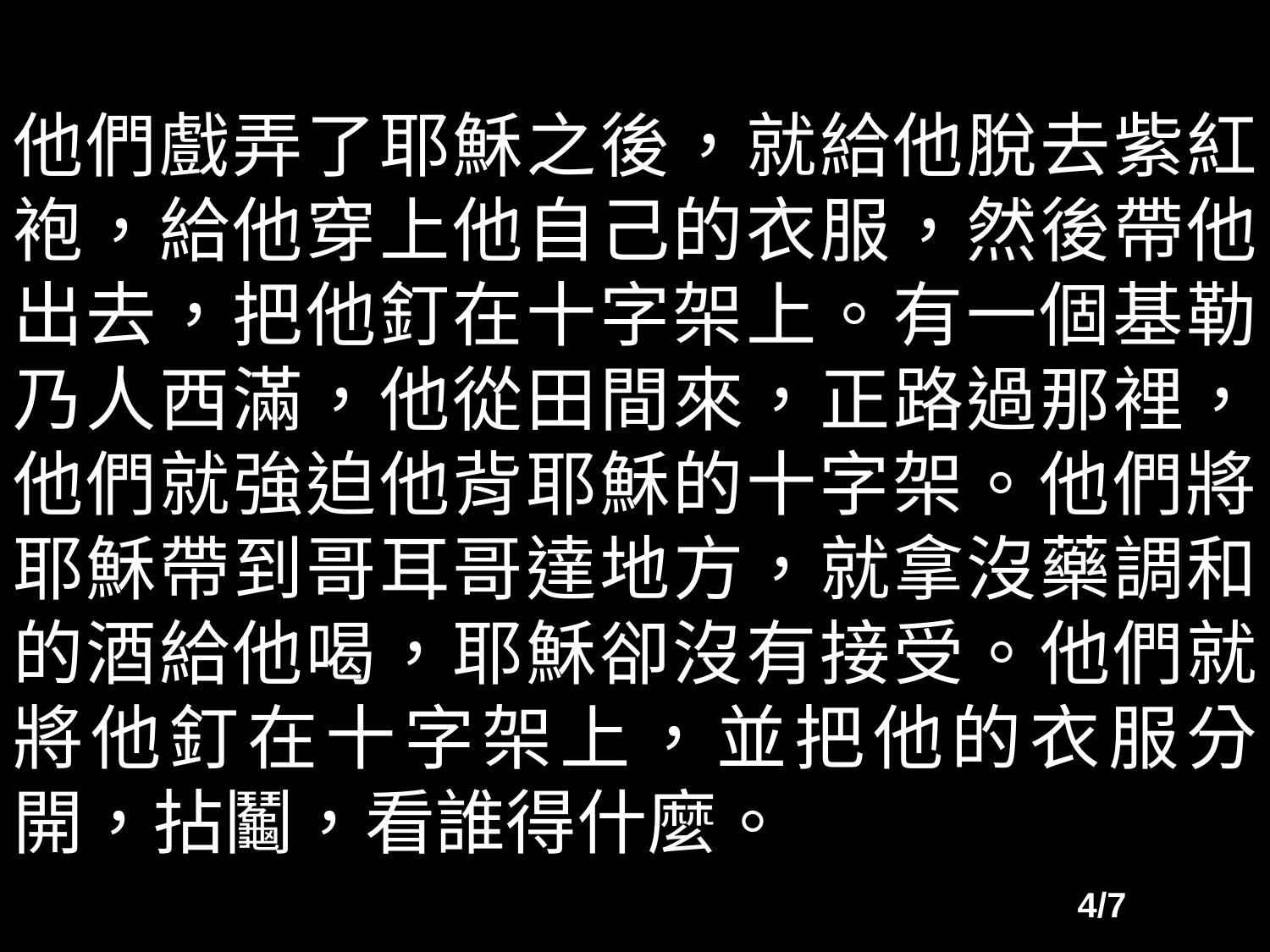

他們戲弄了耶穌之後，就給他脫去紫紅袍，給他穿上他自己的衣服，然後帶他出去，把他釘在十字架上。有一個基勒乃人西滿，他從田間來，正路過那裡，他們就強迫他背耶穌的十字架。他們將耶穌帶到哥耳哥達地方，就拿沒藥調和的酒給他喝，耶穌卻沒有接受。他們就將他釘在十字架上，並把他的衣服分開，拈鬮，看誰得什麼。
4/7